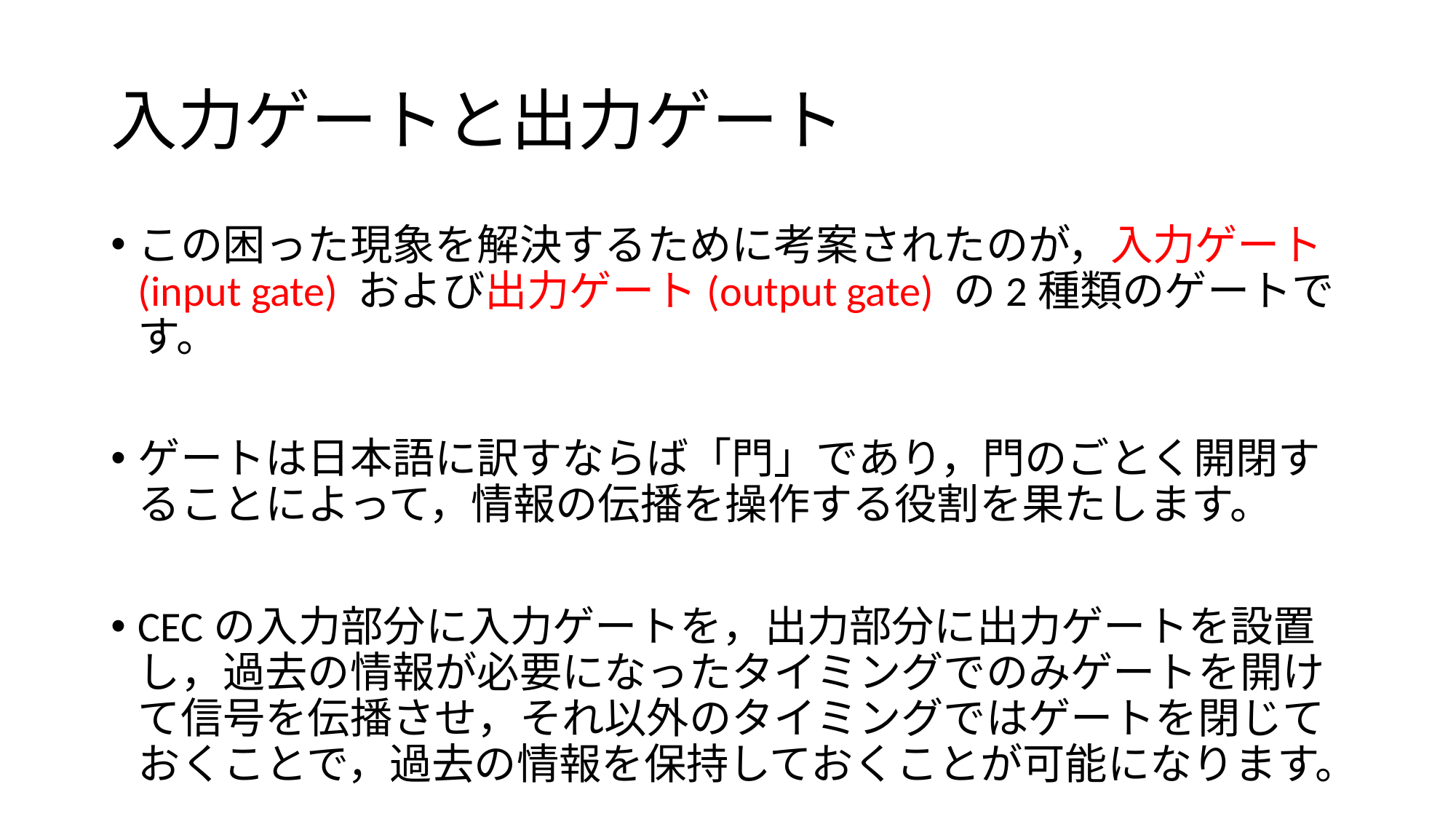

# 入力ゲートと出力ゲート
この困った現象を解決するために考案されたのが，入力ゲート(input gate) および出力ゲート(output gate) の2種類のゲートです。

ゲートは日本語に訳すならば「門」であり，門のごとく開閉することによって，情報の伝播を操作する役割を果たします。

CECの入力部分に入力ゲートを，出力部分に出力ゲートを設置し，過去の情報が必要になったタイミングでのみゲートを開けて信号を伝播させ，それ以外のタイミングではゲートを閉じておくことで，過去の情報を保持しておくことが可能になります。